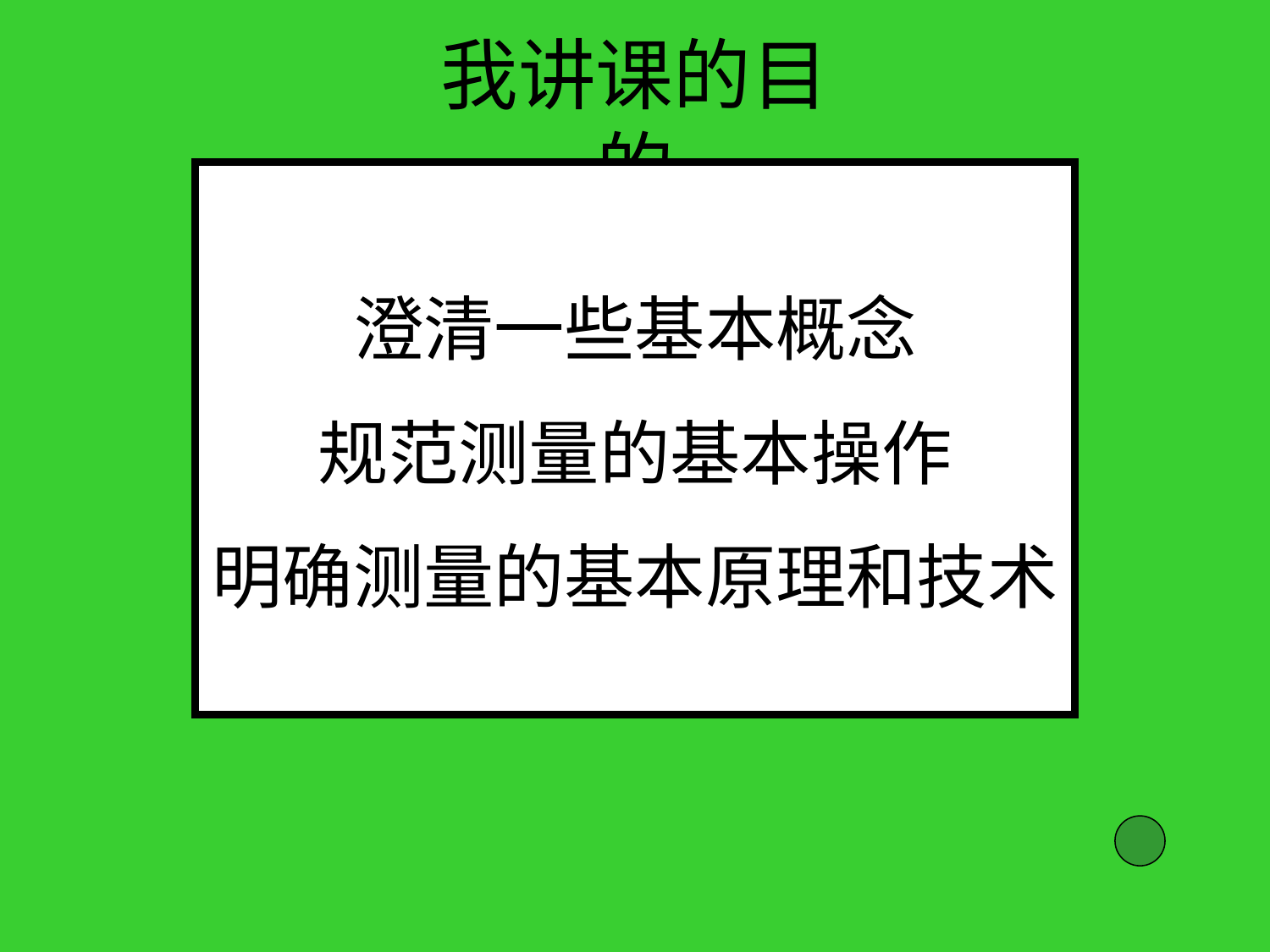

# 我讲课的目的
澄清一些基本概念
规范测量的基本操作
明确测量的基本原理和技术